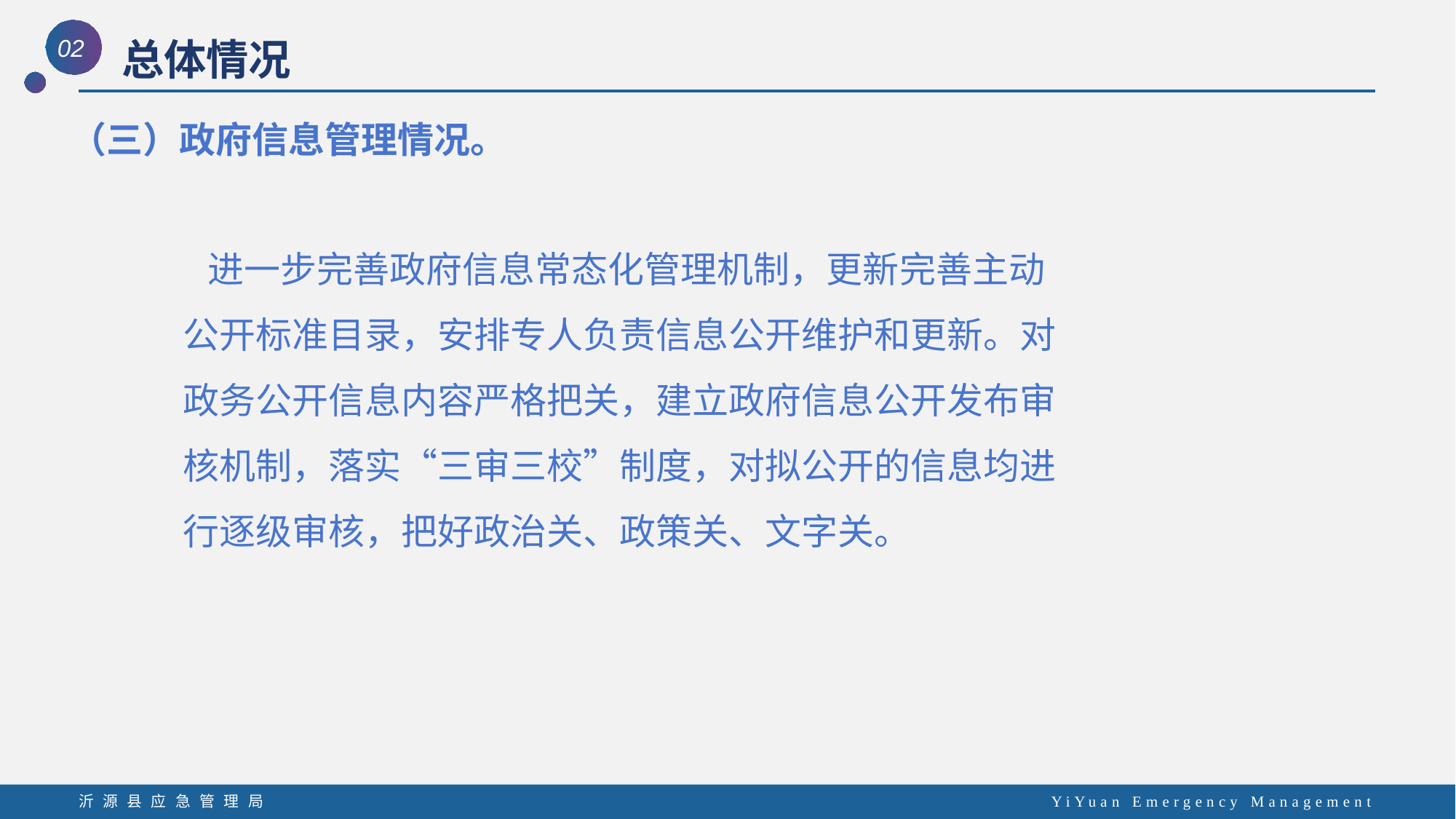

02

总体情况
（三）政府信息管理情况。

  进一步完善政府信息常态化管理机制，更新完善主动公开标准目录，安排专人负责信息公开维护和更新。对政务公开信息内容严格把关，建立政府信息公开发布审核机制，落实“三审三校”制度，对拟公开的信息均进行逐级审核，把好政治关、政策关、文字关。

沂源县应急管理局
自强不息 厚德载物
YiYuan Emergency Management